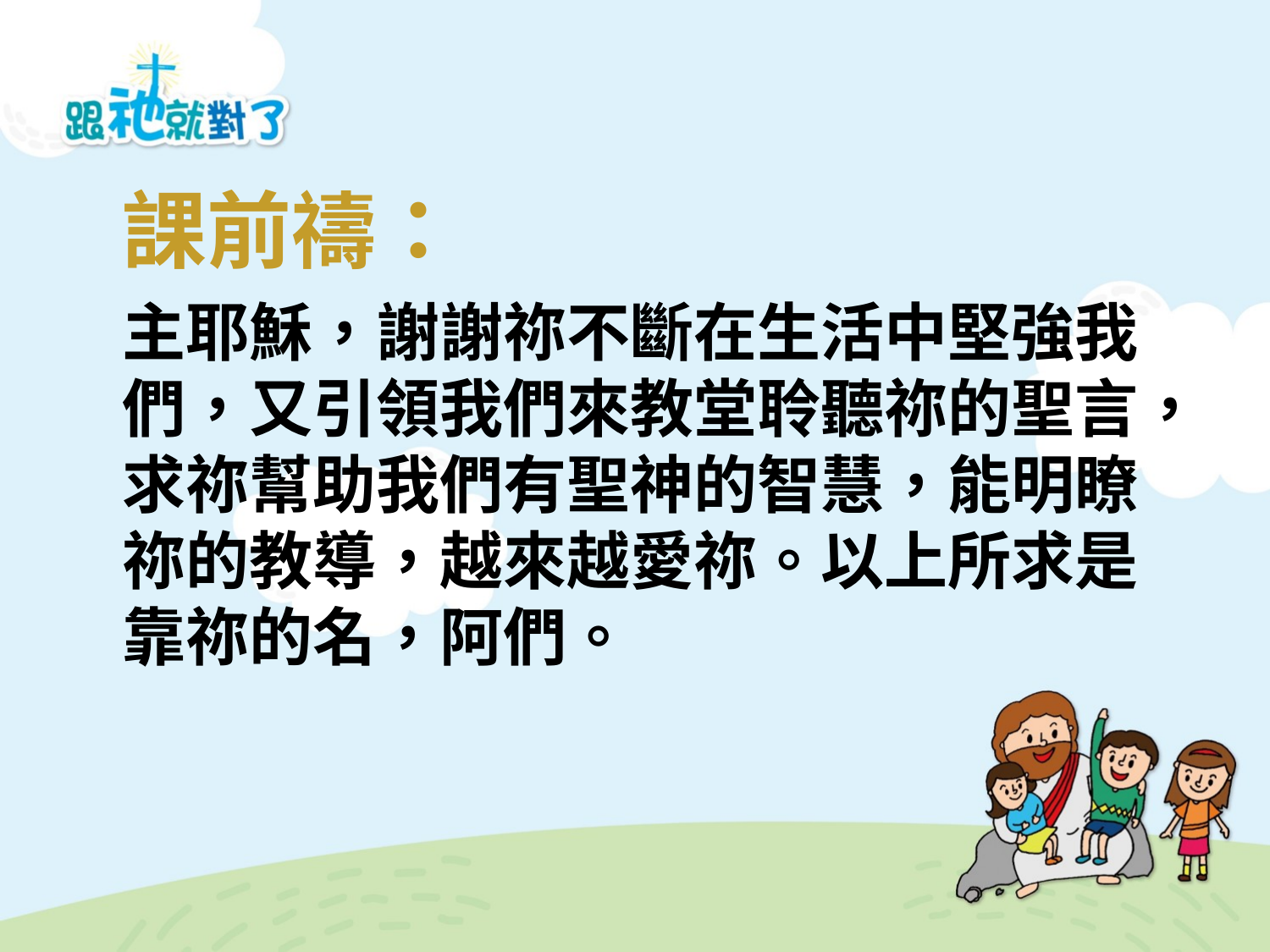

課前禱：
主耶穌，謝謝祢不斷在生活中堅強我們，又引領我們來教堂聆聽祢的聖言，求祢幫助我們有聖神的智慧，能明瞭祢的教導，越來越愛祢。以上所求是靠祢的名，阿們。